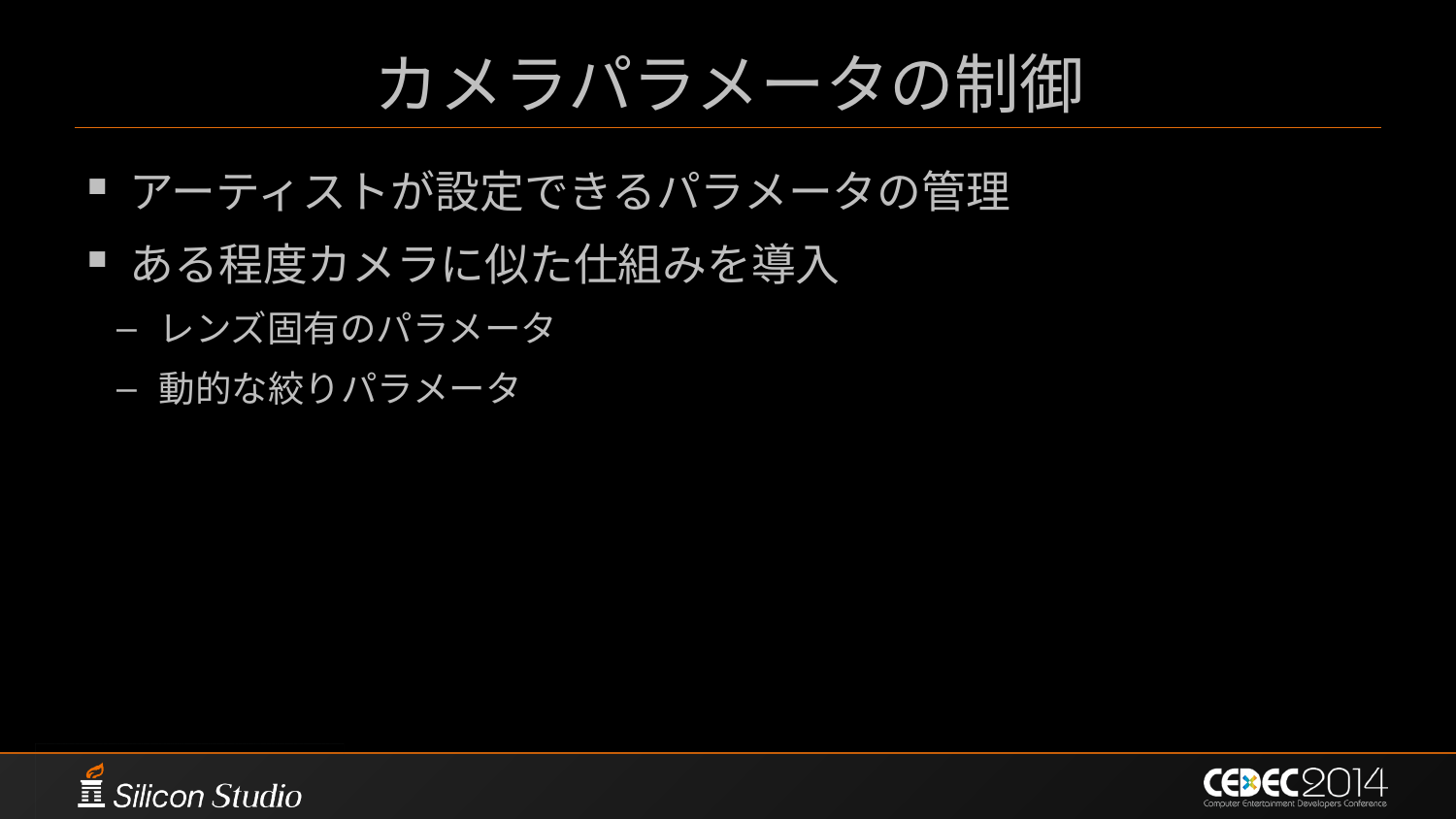

# カメラパラメータの制御
アーティストが設定できるパラメータの管理
ある程度カメラに似た仕組みを導入
レンズ固有のパラメータ
動的な絞りパラメータ